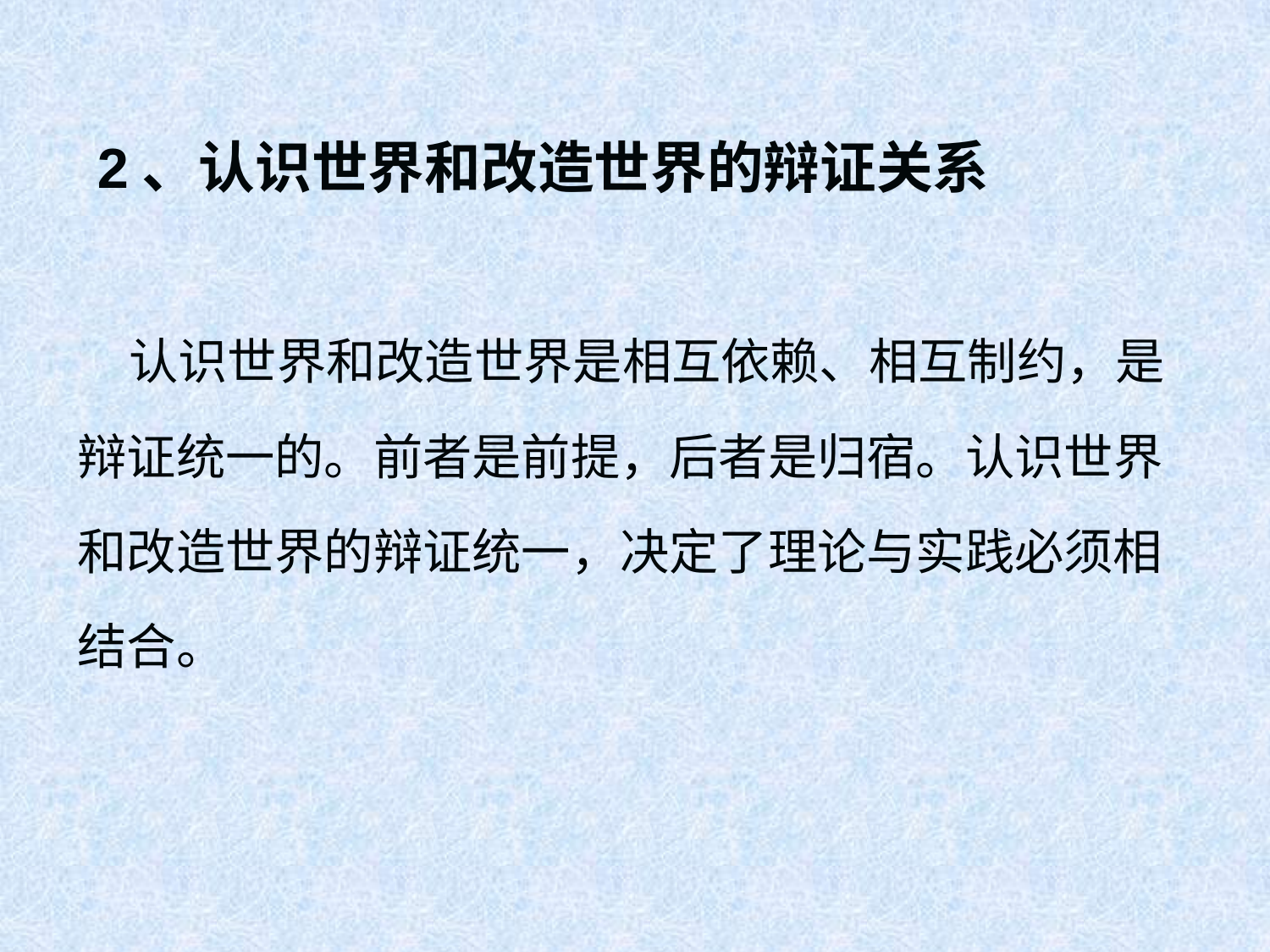

2、认识世界和改造世界的辩证关系
   认识世界和改造世界是相互依赖、相互制约，是辩证统一的。前者是前提，后者是归宿。认识世界和改造世界的辩证统一，决定了理论与实践必须相结合。